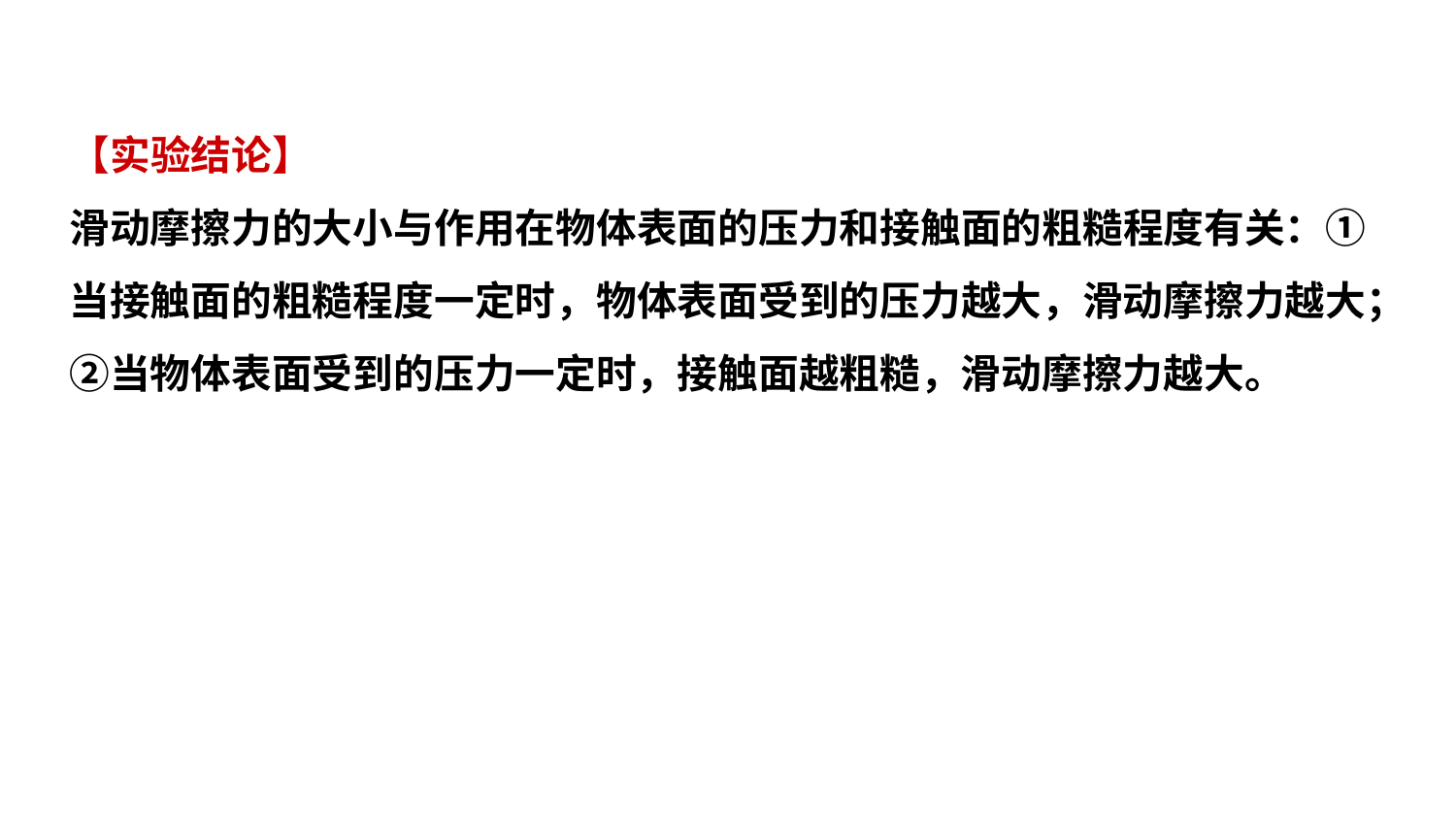

【实验结论】
滑动摩擦力的大小与作用在物体表面的压力和接触面的粗糙程度有关：①当接触面的粗糙程度一定时，物体表面受到的压力越大，滑动摩擦力越大；②当物体表面受到的压力一定时，接触面越粗糙，滑动摩擦力越大。